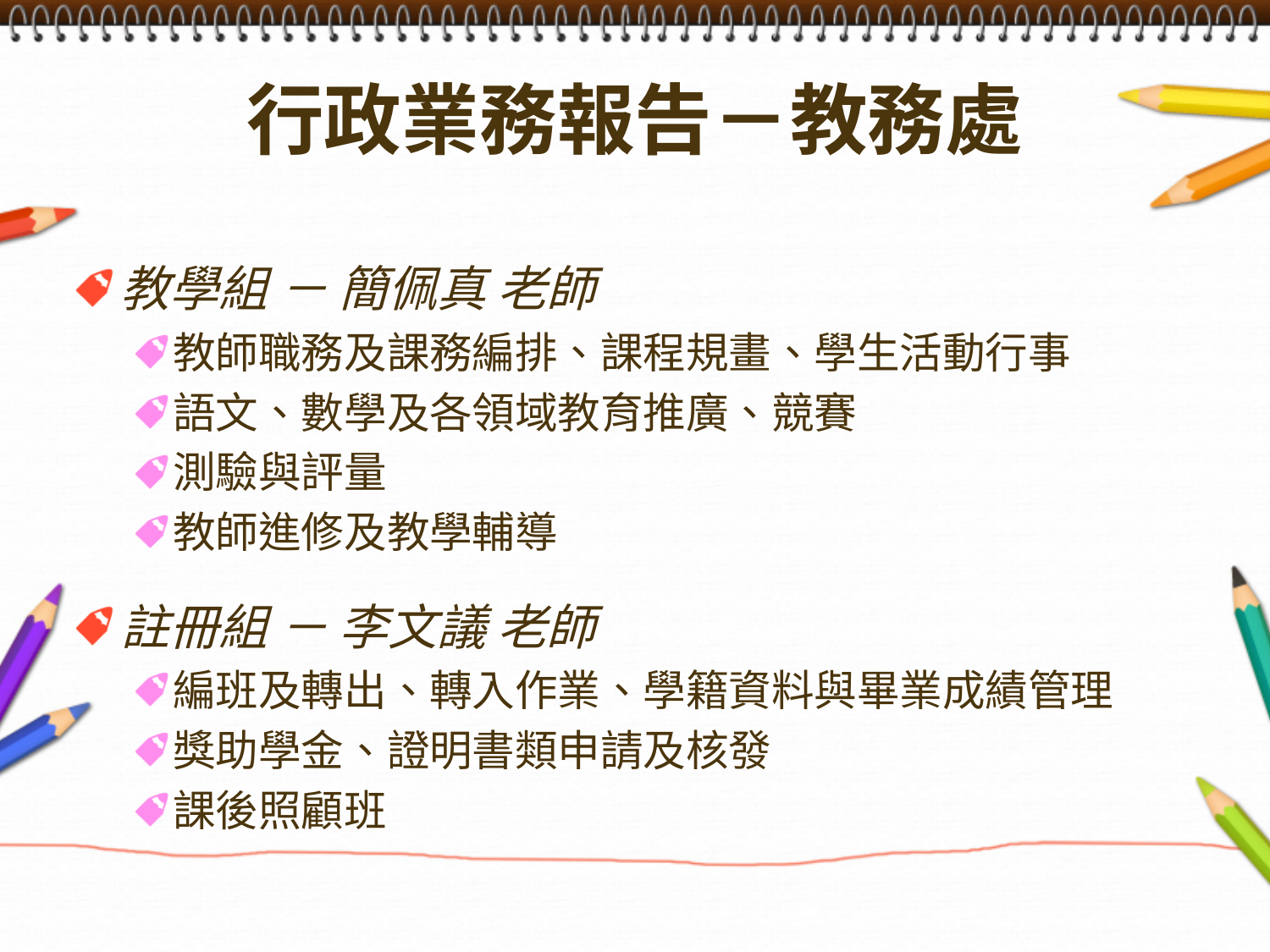

# 行政業務報告－教務處
教學組 － 簡佩真 老師
教師職務及課務編排、課程規畫、學生活動行事
語文、數學及各領域教育推廣、競賽
測驗與評量
教師進修及教學輔導
註冊組 － 李文議 老師
編班及轉出、轉入作業、學籍資料與畢業成績管理
獎助學金、證明書類申請及核發
課後照顧班